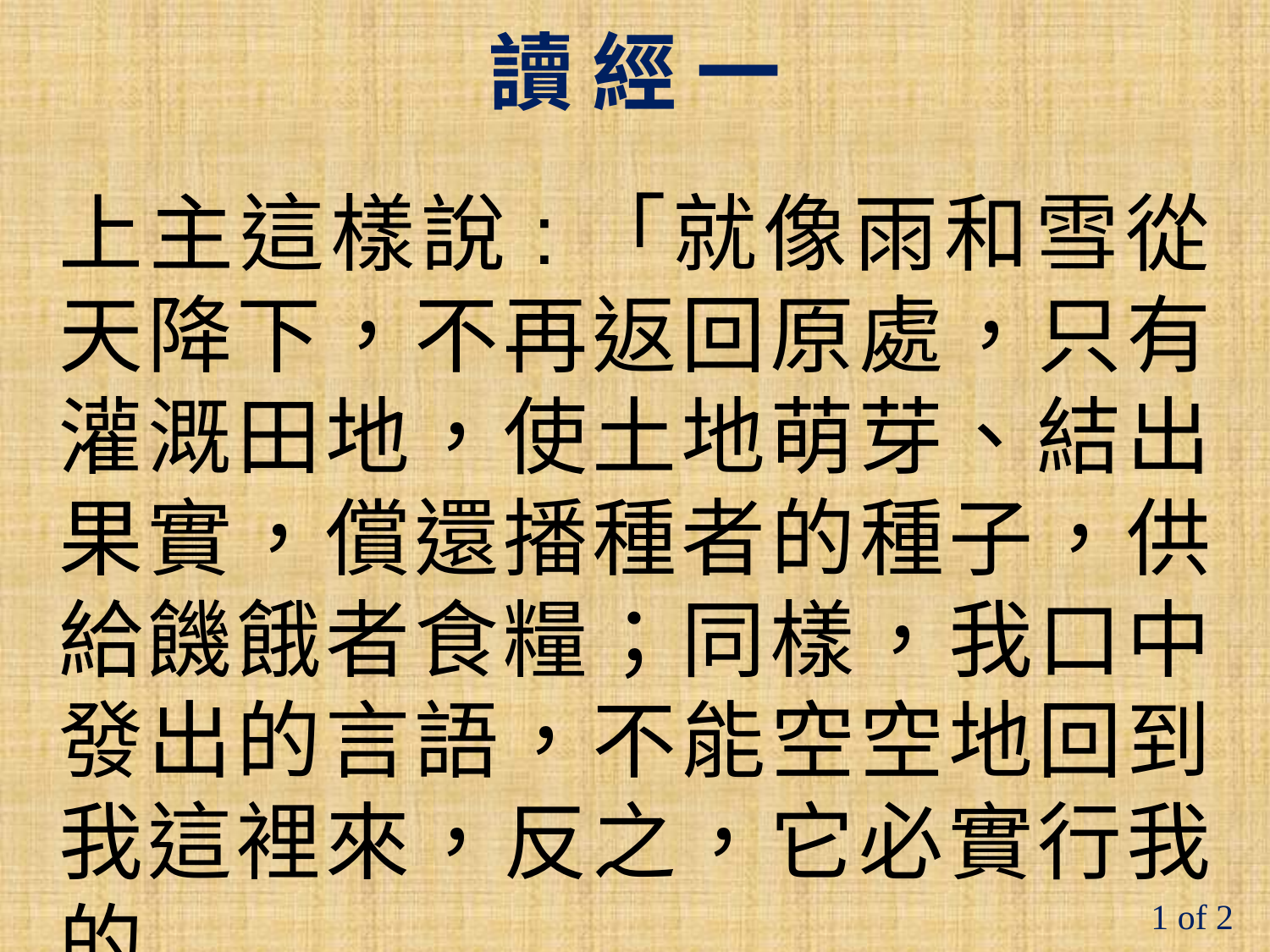

讀 經 一

上主這樣說:「就像雨和雪從天降下，不再返回原處，只有灌溉田地，使土地萌芽、結出果實，償還播種者的種子，供給饑餓者食糧；同樣，我口中發出的言語，不能空空地回到我這裡來，反之，它必實行我的
#
1 of 2